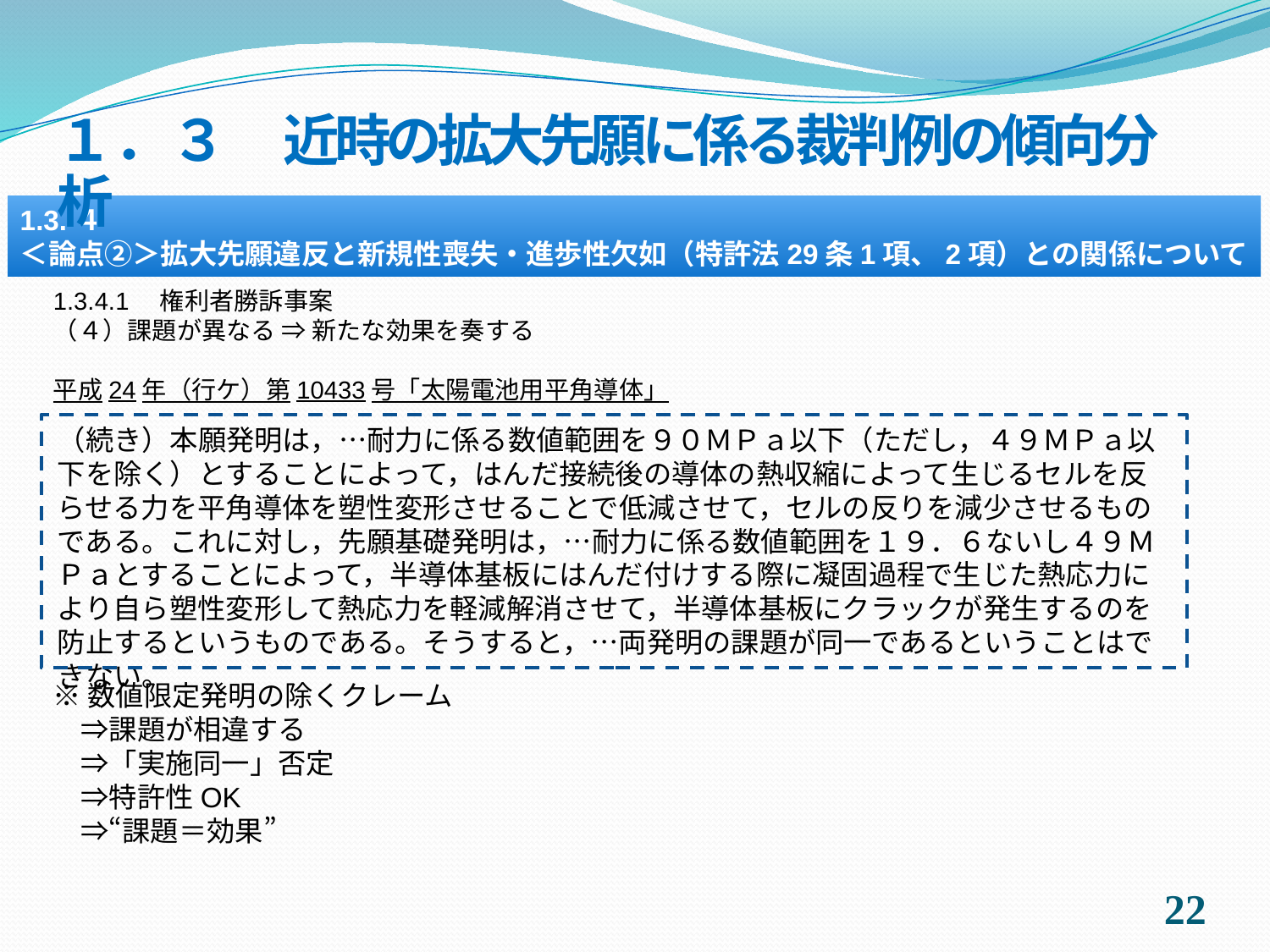

１．３　近時の拡大先願に係る裁判例の傾向分析
1.3.４
＜論点②＞拡大先願違反と新規性喪失・進歩性欠如（特許法29条1項、2項）との関係について
1.3.4.1　権利者勝訴事案
（４）課題が異なる ⇒ 新たな効果を奏する

平成24年（行ケ）第10433号「太陽電池用平角導体」

（続き）本願発明は，…耐力に係る数値範囲を９０ＭＰａ以下（ただし，４９ＭＰａ以下を除く）とすることによって，はんだ接続後の導体の熱収縮によって生じるセルを反らせる力を平角導体を塑性変形させることで低減させて，セルの反りを減少させるものである。これに対し，先願基礎発明は，…耐力に係る数値範囲を１９．６ないし４９ＭＰａとすることによって，半導体基板にはんだ付けする際に凝固過程で生じた熱応力により自ら塑性変形して熱応力を軽減解消させて，半導体基板にクラックが発生するのを防止するというものである。そうすると，…両発明の課題が同一であるということはできない。
※数値限定発明の除くクレーム
　⇒課題が相違する
　⇒「実施同一」否定
　⇒特許性OK
　⇒“課題＝効果”
22